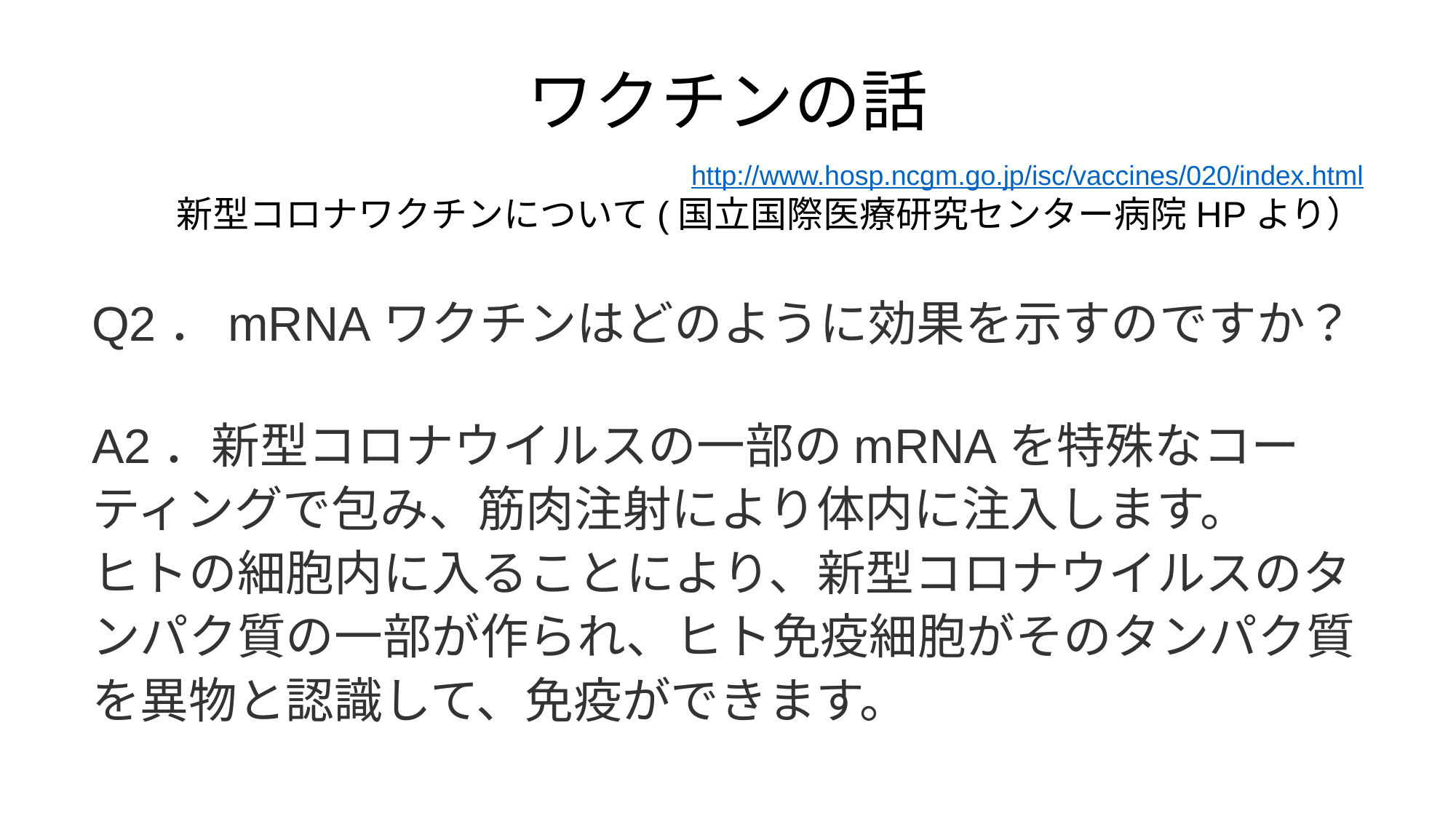

# ワクチンの話
http://www.hosp.ncgm.go.jp/isc/vaccines/020/index.html
新型コロナワクチンについて(国立国際医療研究センター病院HPより）

Q2．mRNAワクチンはどのように効果を示すのですか？

A2．新型コロナウイルスの一部のmRNAを特殊なコーティングで包み、筋肉注射により体内に注入します。
ヒトの細胞内に入ることにより、新型コロナウイルスのタンパク質の一部が作られ、ヒト免疫細胞がそのタンパク質を異物と認識して、免疫ができます。